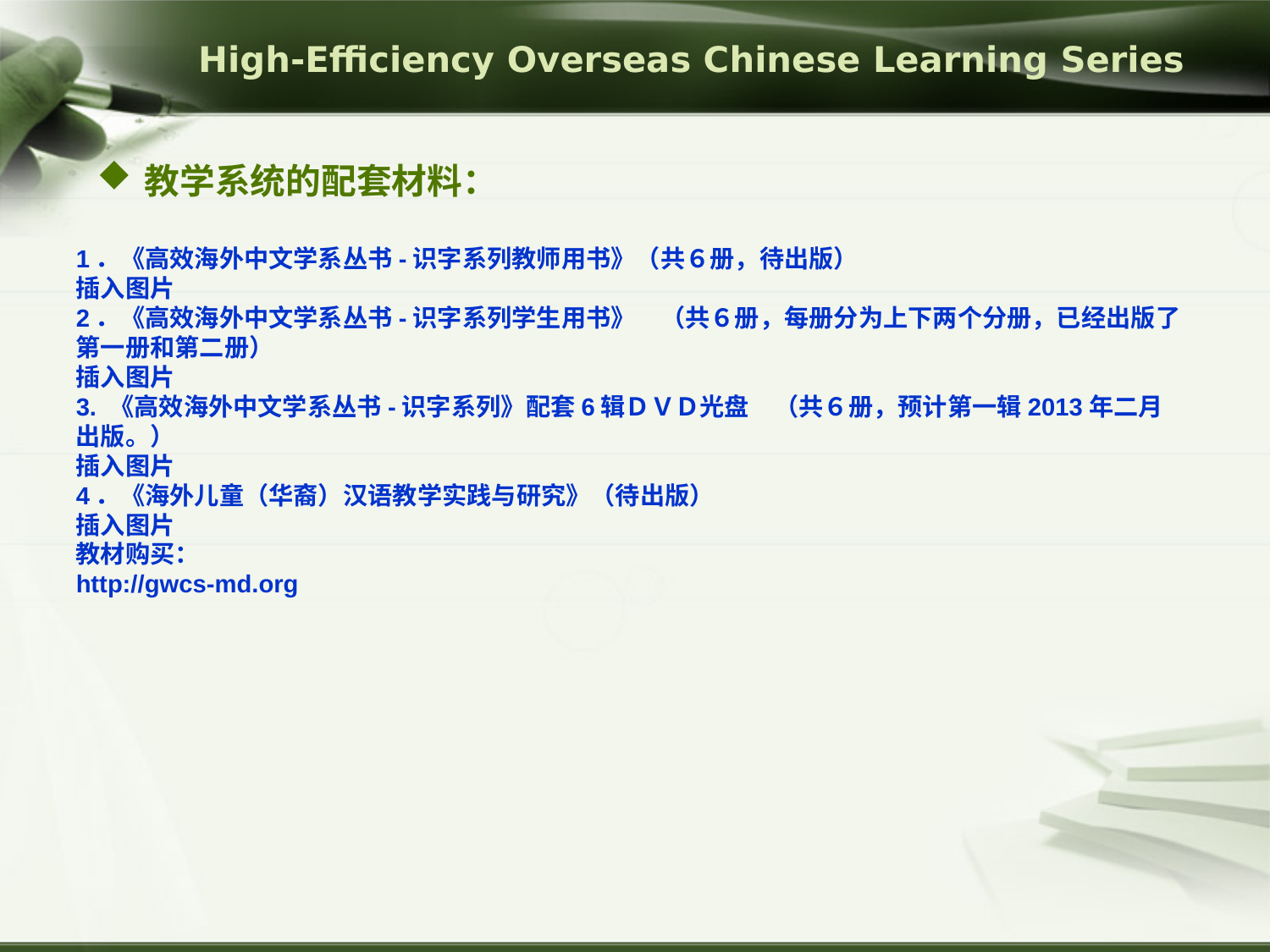

# High-Efficiency Overseas Chinese Learning Series
教学系统的配套材料：
1．《高效海外中文学系丛书-识字系列教师用书》（共６册，待出版）
插入图片
2．《高效海外中文学系丛书-识字系列学生用书》　（共６册，每册分为上下两个分册，已经出版了第一册和第二册）
插入图片
3. 《高效海外中文学系丛书-识字系列》配套6辑ＤＶＤ光盘　（共６册，预计第一辑2013年二月出版。）
插入图片
4．《海外儿童（华裔）汉语教学实践与研究》（待出版）
插入图片
教材购买：
http://gwcs-md.org